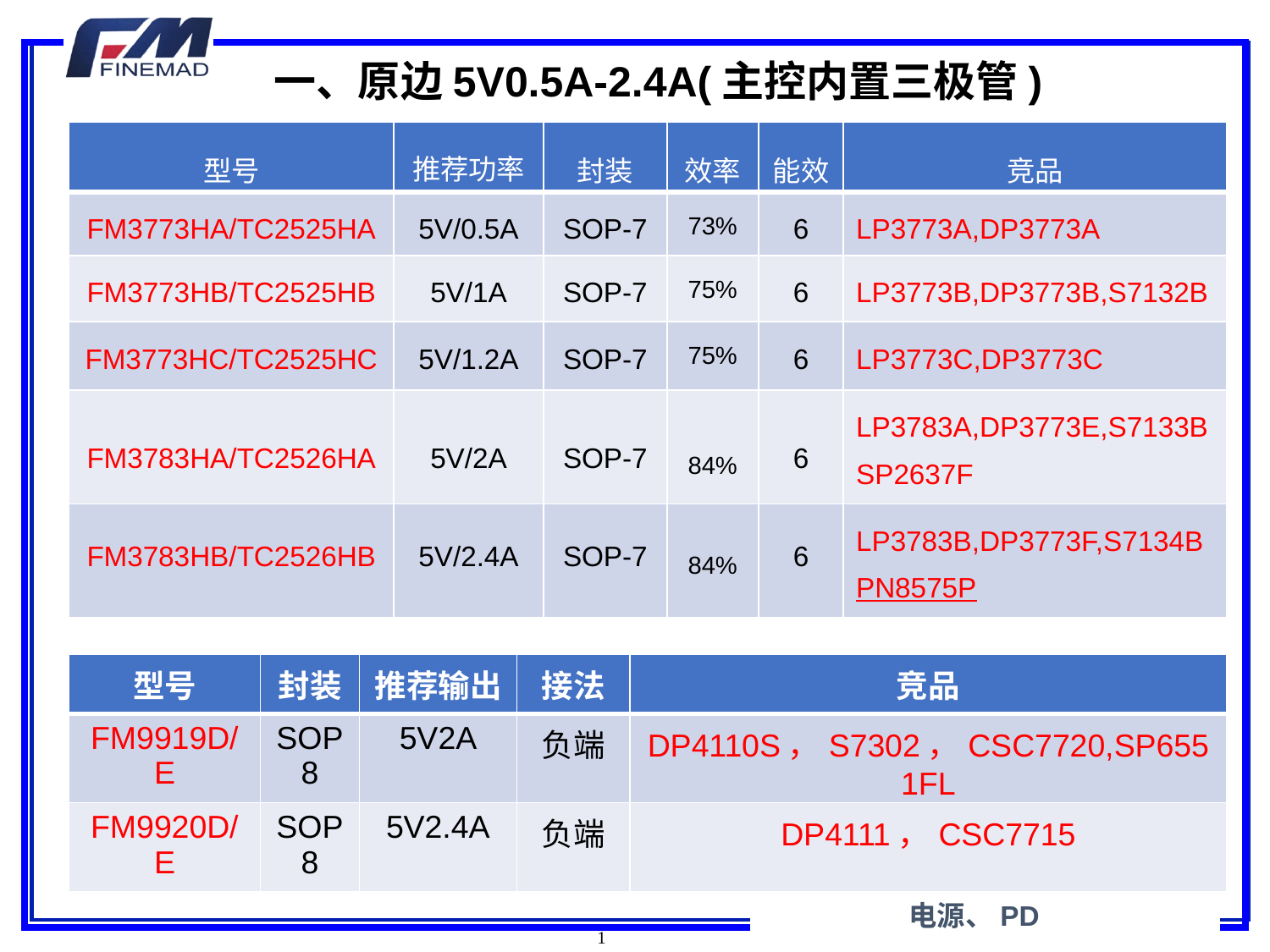

一、原边5V0.5A-2.4A(主控内置三极管)
| 型号 | 推荐功率 | 封装 | 效率 | 能效 | 竞品 |
| --- | --- | --- | --- | --- | --- |
| FM3773HA/TC2525HA | 5V/0.5A | SOP-7 | 73% | 6 | LP3773A,DP3773A |
| FM3773HB/TC2525HB | 5V/1A | SOP-7 | 75% | 6 | LP3773B,DP3773B,S7132B |
| FM3773HC/TC2525HC | 5V/1.2A | SOP-7 | 75% | 6 | LP3773C,DP3773C |
| FM3783HA/TC2526HA | 5V/2A | SOP-7 | 84% | 6 | LP3783A,DP3773E,S7133B SP2637F |
| FM3783HB/TC2526HB | 5V/2.4A | SOP-7 | 84% | 6 | LP3783B,DP3773F,S7134B PN8575P |
| 型号 | 封装 | 推荐输出 | 接法 | 竞品 |
| --- | --- | --- | --- | --- |
| FM9919D/E | SOP8 | 5V2A | 负端 | DP4110S，S7302，CSC7720,SP6551FL |
| FM9920D/E | SOP8 | 5V2.4A | 负端 | DP4111，CSC7715 |
电源、PD